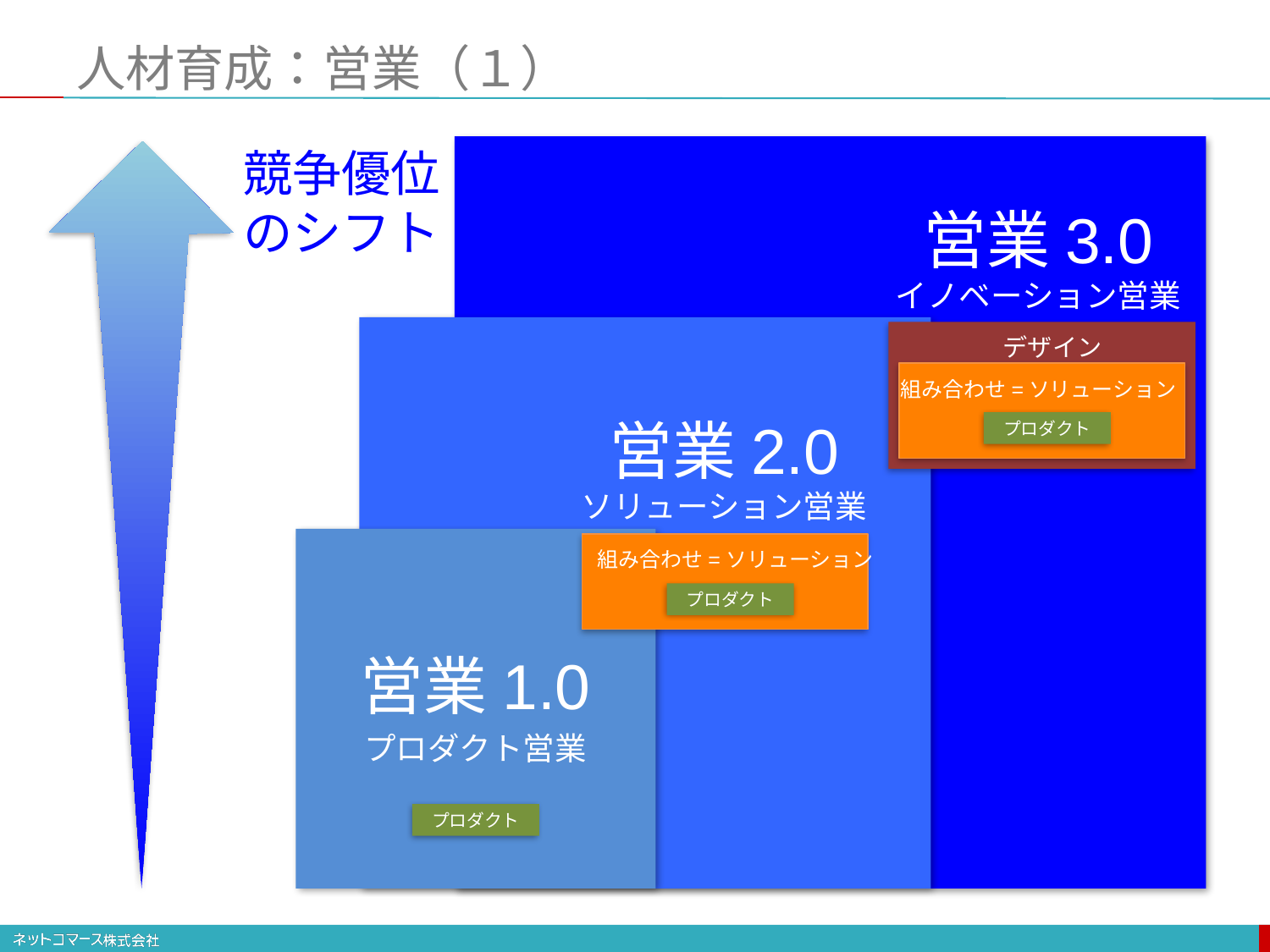

# 人材育成：営業（１）
競争優位
のシフト

営業3.0
イノベーション営業

デザイン

組み合わせ=ソリューション
営業2.0
ソリューション営業
プロダクト

組み合わせ=ソリューション
プロダクト
営業1.0
プロダクト営業
プロダクト